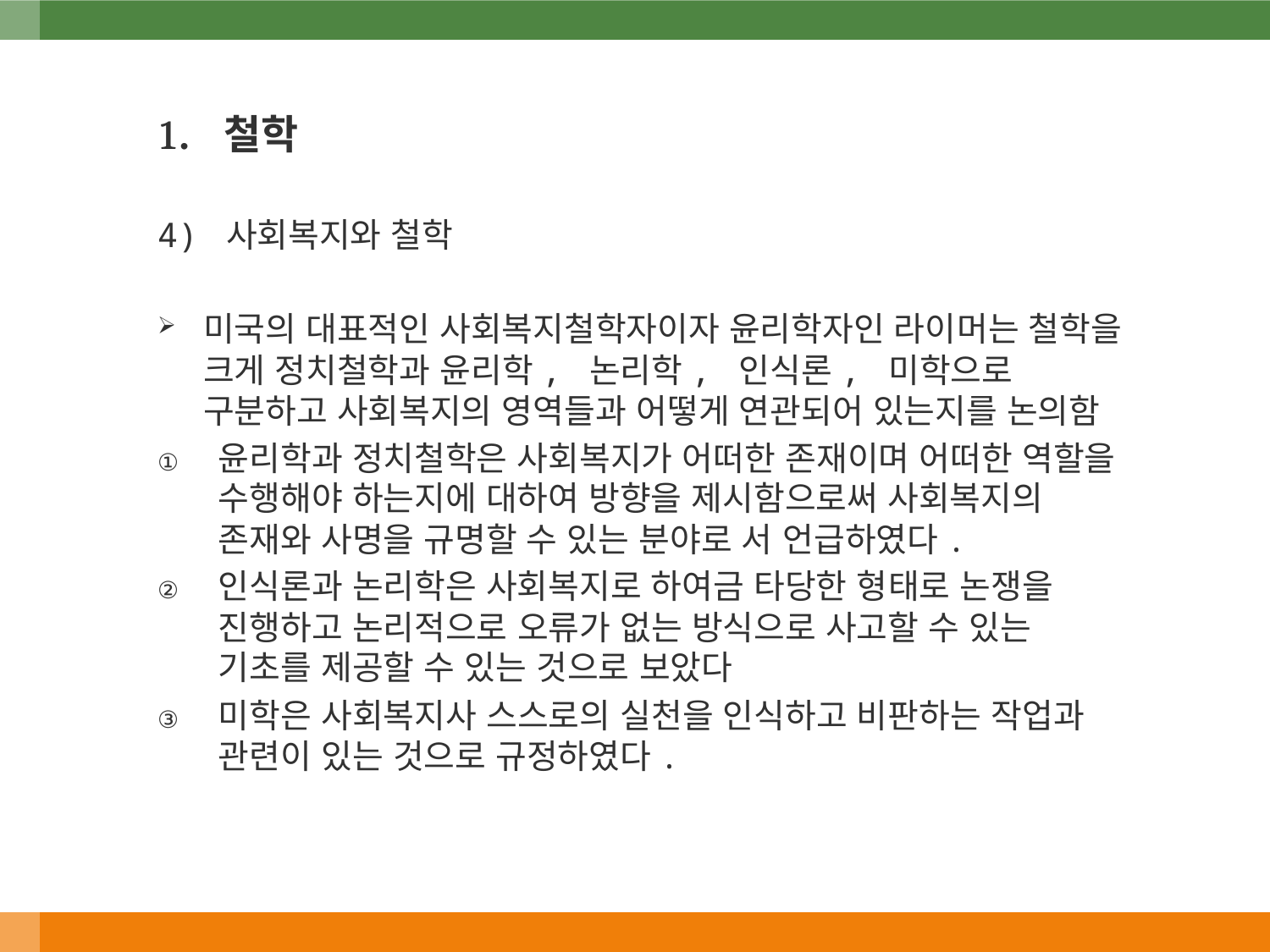

1.  철학

4) 사회복지와 철학

미국의 대표적인 사회복지철학자이자 윤리학자인 라이머는 철학을 크게 정치철학과 윤리학, 논리학, 인식론, 미학으로 구분하고 사회복지의 영역들과 어떻게 연관되어 있는지를 논의함
윤리학과 정치철학은 사회복지가 어떠한 존재이며 어떠한 역할을 수행해야 하는지에 대하여 방향을 제시함으로써 사회복지의 존재와 사명을 규명할 수 있는 분야로 서 언급하였다.
인식론과 논리학은 사회복지로 하여금 타당한 형태로 논쟁을 진행하고 논리적으로 오류가 없는 방식으로 사고할 수 있는 기초를 제공할 수 있는 것으로 보았다
미학은 사회복지사 스스로의 실천을 인식하고 비판하는 작업과 관련이 있는 것으로 규정하였다.